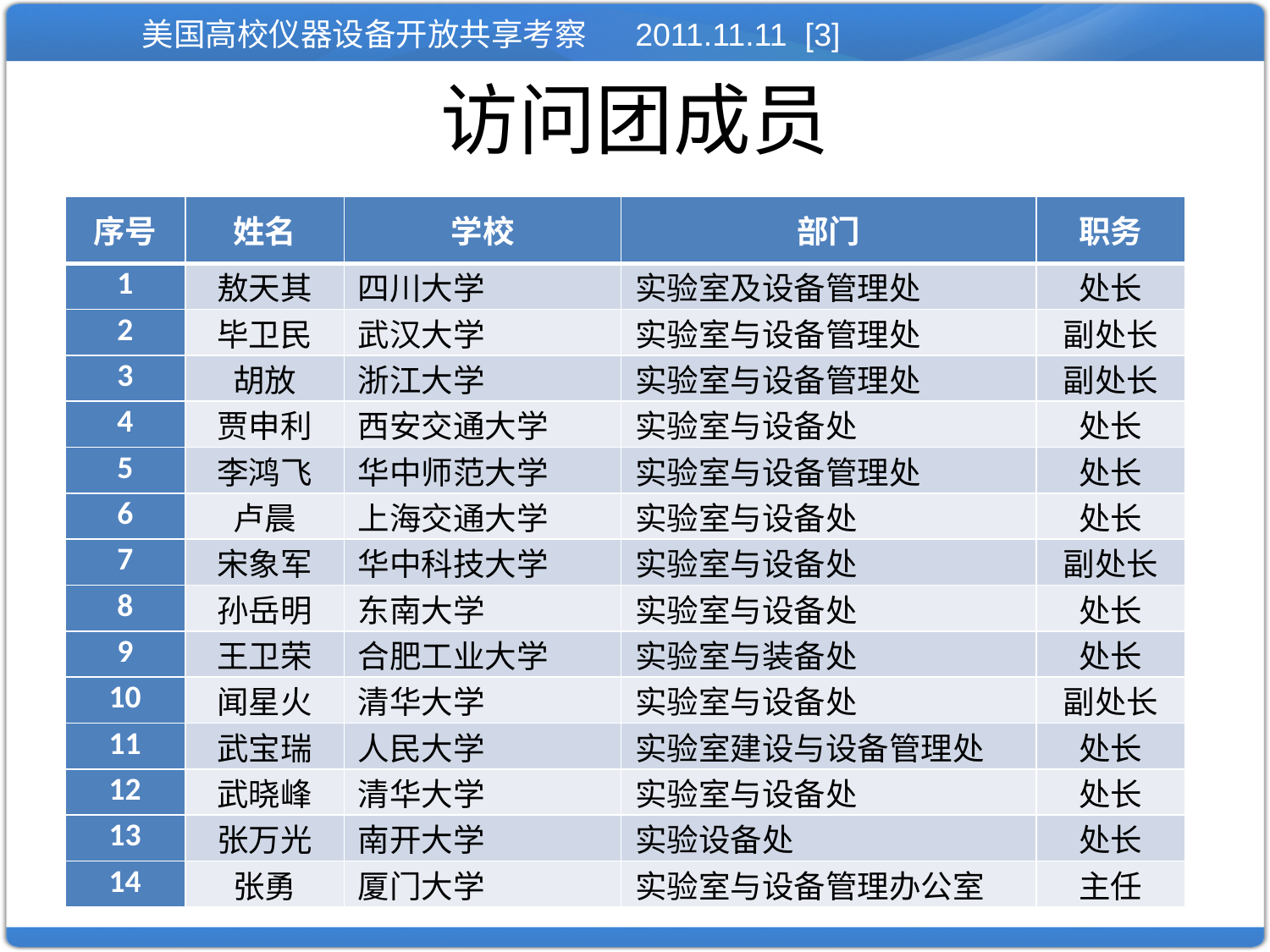

# 访问团成员
| 序号 | 姓名 | 学校 | 部门 | 职务 |
| --- | --- | --- | --- | --- |
| 1 | 敖天其 | 四川大学 | 实验室及设备管理处 | 处长 |
| 2 | 毕卫民 | 武汉大学 | 实验室与设备管理处 | 副处长 |
| 3 | 胡放 | 浙江大学 | 实验室与设备管理处 | 副处长 |
| 4 | 贾申利 | 西安交通大学 | 实验室与设备处 | 处长 |
| 5 | 李鸿飞 | 华中师范大学 | 实验室与设备管理处 | 处长 |
| 6 | 卢晨 | 上海交通大学 | 实验室与设备处 | 处长 |
| 7 | 宋象军 | 华中科技大学 | 实验室与设备处 | 副处长 |
| 8 | 孙岳明 | 东南大学 | 实验室与设备处 | 处长 |
| 9 | 王卫荣 | 合肥工业大学 | 实验室与装备处 | 处长 |
| 10 | 闻星火 | 清华大学 | 实验室与设备处 | 副处长 |
| 11 | 武宝瑞 | 人民大学 | 实验室建设与设备管理处 | 处长 |
| 12 | 武晓峰 | 清华大学 | 实验室与设备处 | 处长 |
| 13 | 张万光 | 南开大学 | 实验设备处 | 处长 |
| 14 | 张勇 | 厦门大学 | 实验室与设备管理办公室 | 主任 |